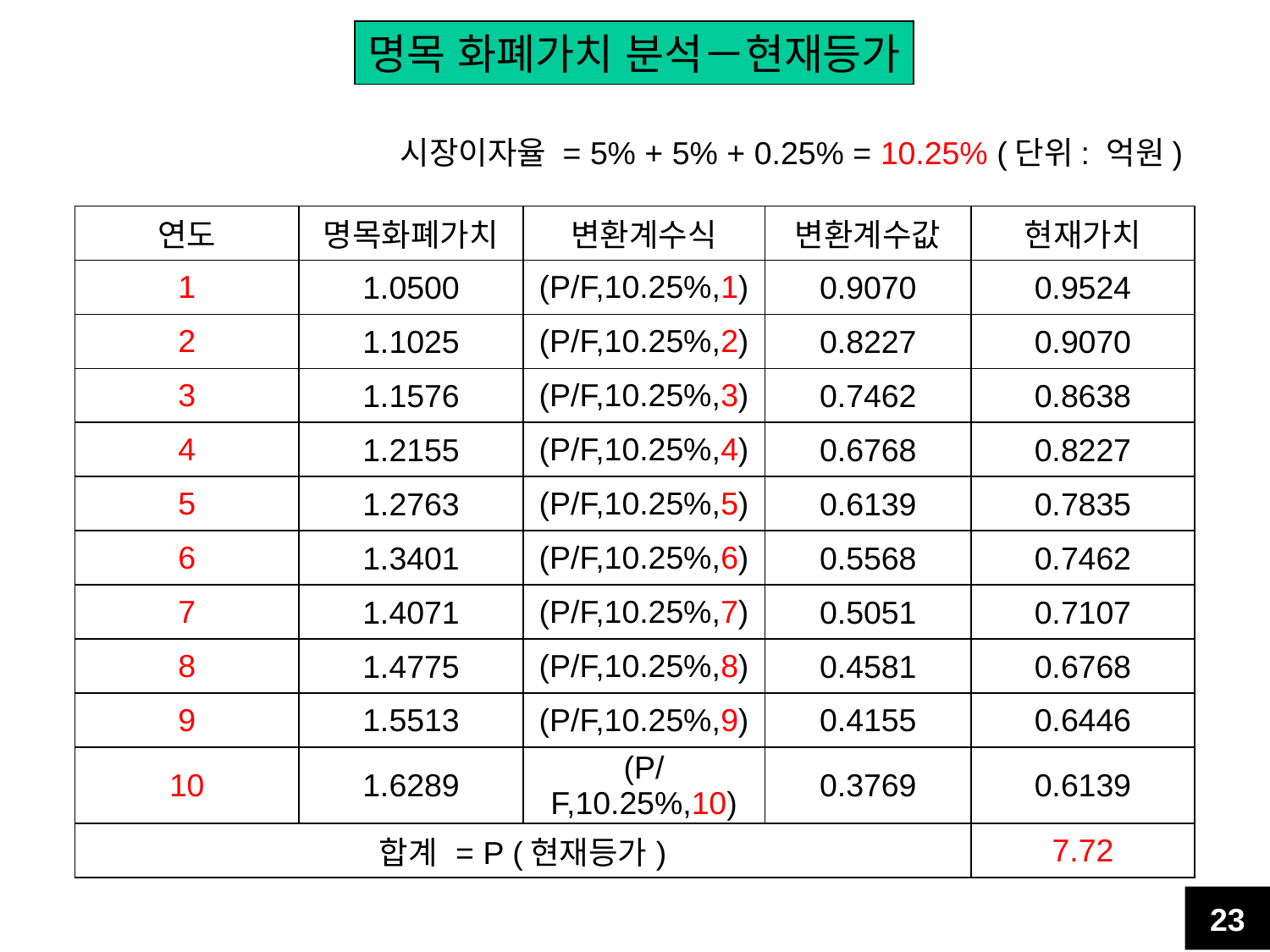

명목 화폐가치 분석－현재등가
시장이자율 = 5% + 5% + 0.25% = 10.25% (단위: 억원)
| 연도 | 명목화폐가치 | 변환계수식 | 변환계수값 | 현재가치 |
| --- | --- | --- | --- | --- |
| 1 | 1.0500 | (P/F,10.25%,1) | 0.9070 | 0.9524 |
| 2 | 1.1025 | (P/F,10.25%,2) | 0.8227 | 0.9070 |
| 3 | 1.1576 | (P/F,10.25%,3) | 0.7462 | 0.8638 |
| 4 | 1.2155 | (P/F,10.25%,4) | 0.6768 | 0.8227 |
| 5 | 1.2763 | (P/F,10.25%,5) | 0.6139 | 0.7835 |
| 6 | 1.3401 | (P/F,10.25%,6) | 0.5568 | 0.7462 |
| 7 | 1.4071 | (P/F,10.25%,7) | 0.5051 | 0.7107 |
| 8 | 1.4775 | (P/F,10.25%,8) | 0.4581 | 0.6768 |
| 9 | 1.5513 | (P/F,10.25%,9) | 0.4155 | 0.6446 |
| 10 | 1.6289 | (P/F,10.25%,10) | 0.3769 | 0.6139 |
| 합계 = P (현재등가) |  |  |  | 7.72 |
23